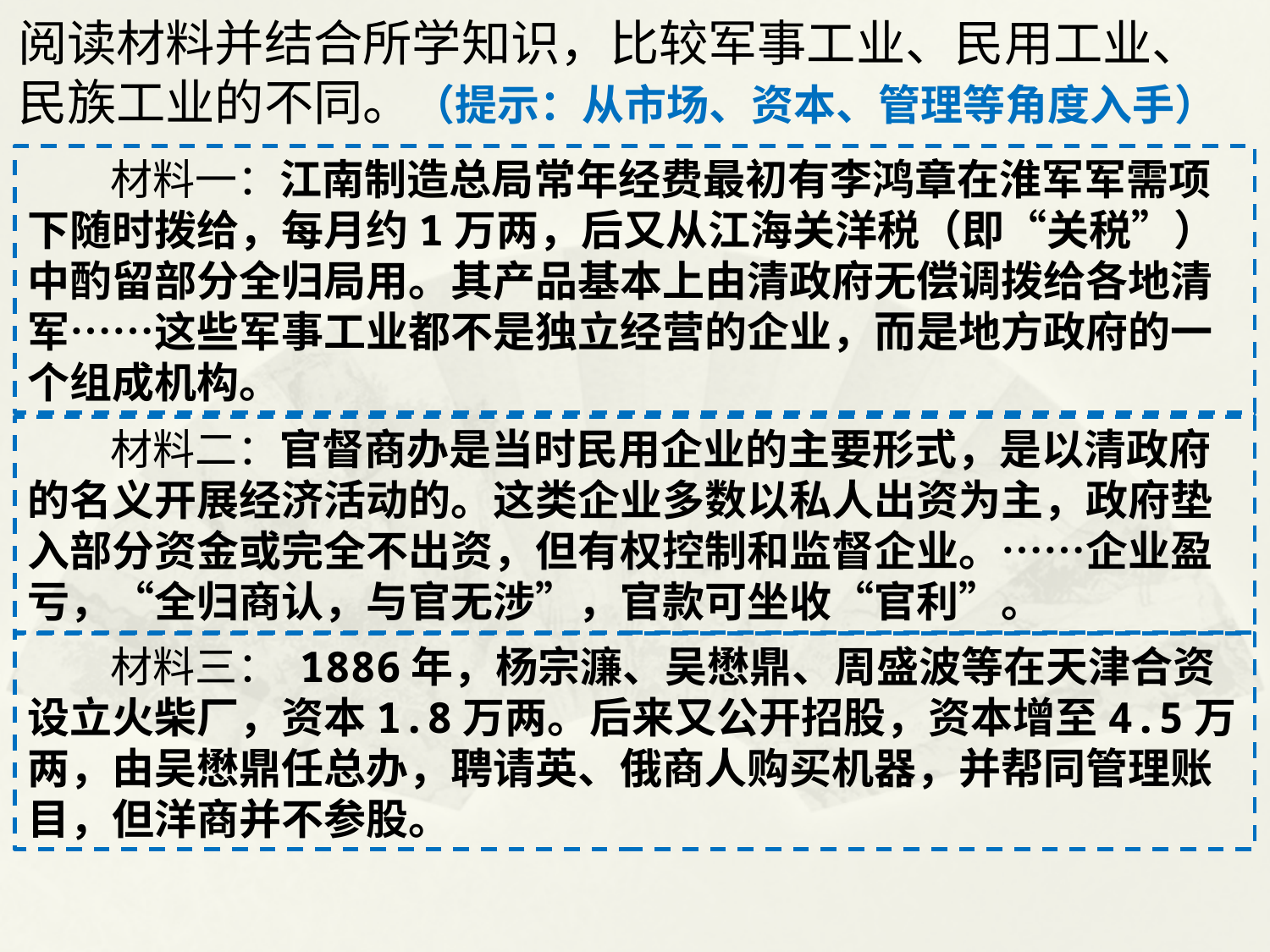

阅读材料并结合所学知识，比较军事工业、民用工业、民族工业的不同。（提示：从市场、资本、管理等角度入手）
 材料一：江南制造总局常年经费最初有李鸿章在淮军军需项下随时拨给，每月约1万两，后又从江海关洋税（即“关税”）中酌留部分全归局用。其产品基本上由清政府无偿调拨给各地清军……这些军事工业都不是独立经营的企业，而是地方政府的一个组成机构。
 材料二：官督商办是当时民用企业的主要形式，是以清政府的名义开展经济活动的。这类企业多数以私人出资为主，政府垫入部分资金或完全不出资，但有权控制和监督企业。……企业盈亏，“全归商认，与官无涉”，官款可坐收“官利”。
 材料三： 1886年，杨宗濂、吴懋鼎、周盛波等在天津合资设立火柴厂，资本1.8万两。后来又公开招股，资本增至4.5万两，由吴懋鼎任总办，聘请英、俄商人购买机器，并帮同管理账目，但洋商并不参股。